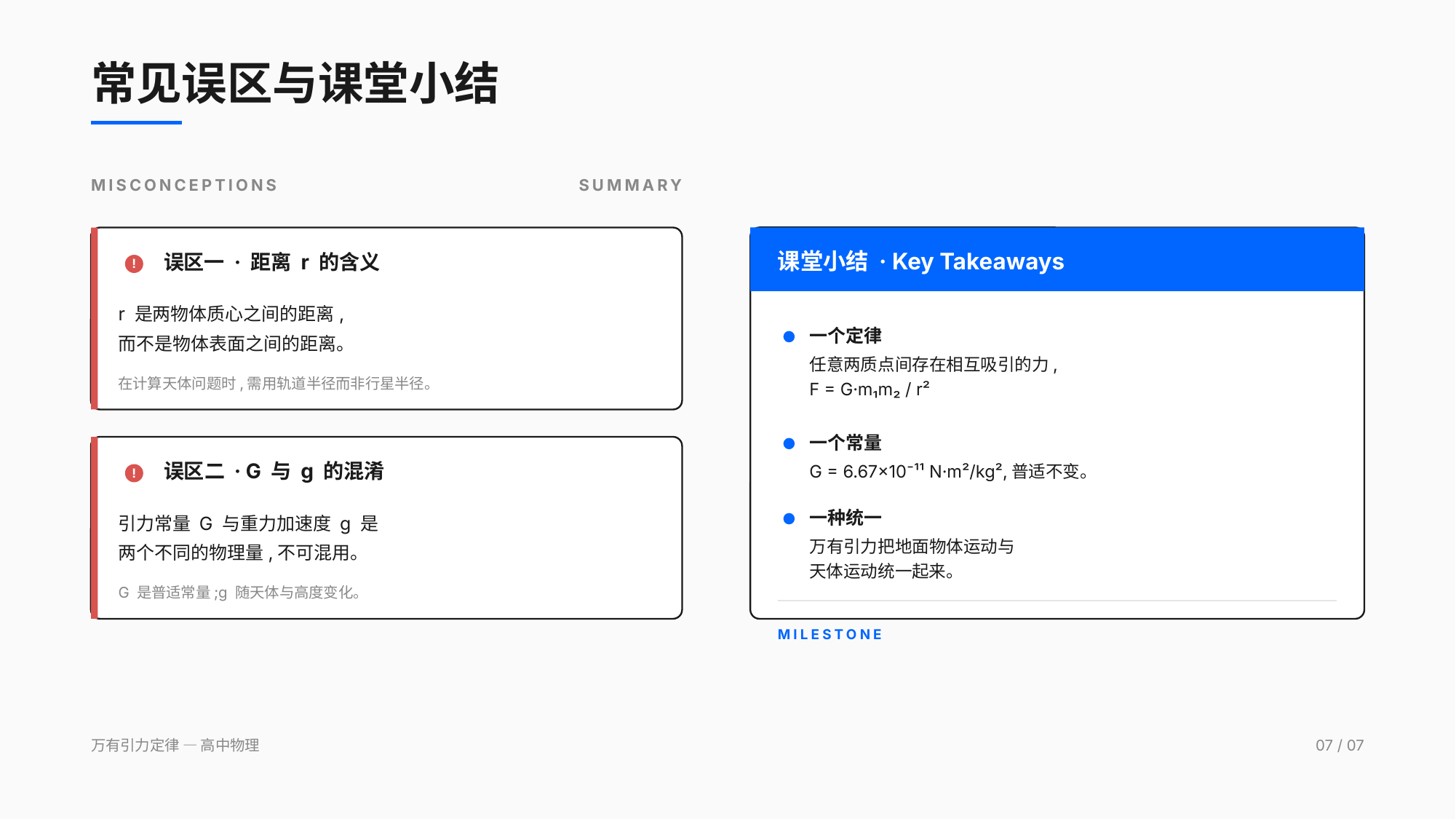

常见误区与课堂小结

MISCONCEPTIONS
SUMMARY

误区一 · 距离 r 的含义

!
r 是两物体质心之间的距离,
而不是物体表面之间的距离。
在计算天体问题时,需用轨道半径而非行星半径。

课堂小结 · Key Takeaways
一个定律

任意两质点间存在相互吸引的力,
F = G·m₁m₂ / r²
一个常量

G = 6.67×10⁻¹¹ N·m²/kg²,普适不变。
一种统一

万有引力把地面物体运动与
天体运动统一起来。

MILESTONE

误区二 · G 与 g 的混淆

!
引力常量 G 与重力加速度 g 是
两个不同的物理量,不可混用。
G 是普适常量;g 随天体与高度变化。
万有引力定律 — 高中物理
07 / 07